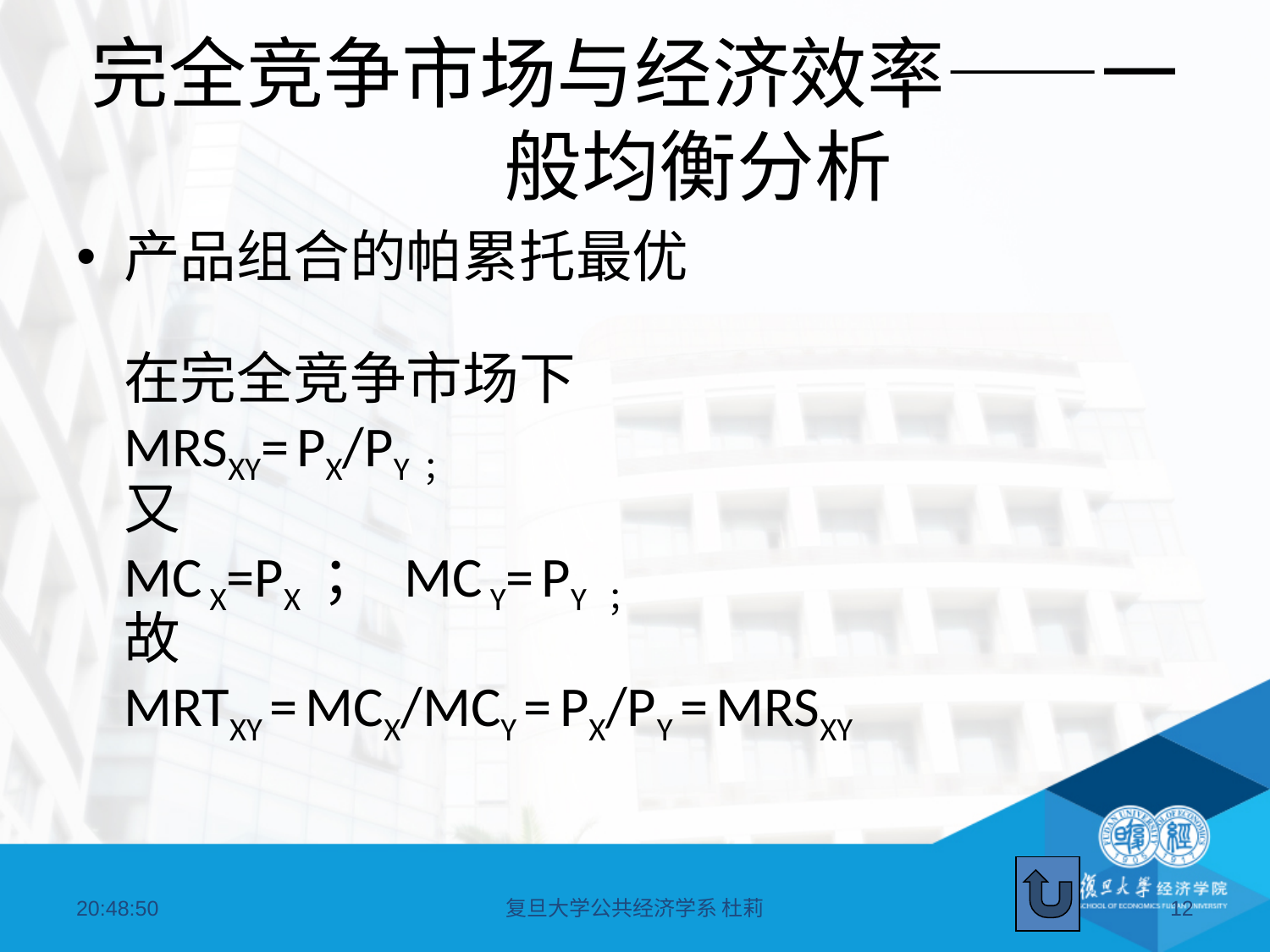

# 完全竞争市场与经济效率——一般均衡分析
产品组合的帕累托最优
在完全竞争市场下
MRSXY= PX/PY；
又
MC X=PX ； MC Y= PY ；
故
MRTXY = MCX/MCY = PX/PY = MRSXY

20:48:50
复旦大学公共经济学系 杜莉
12